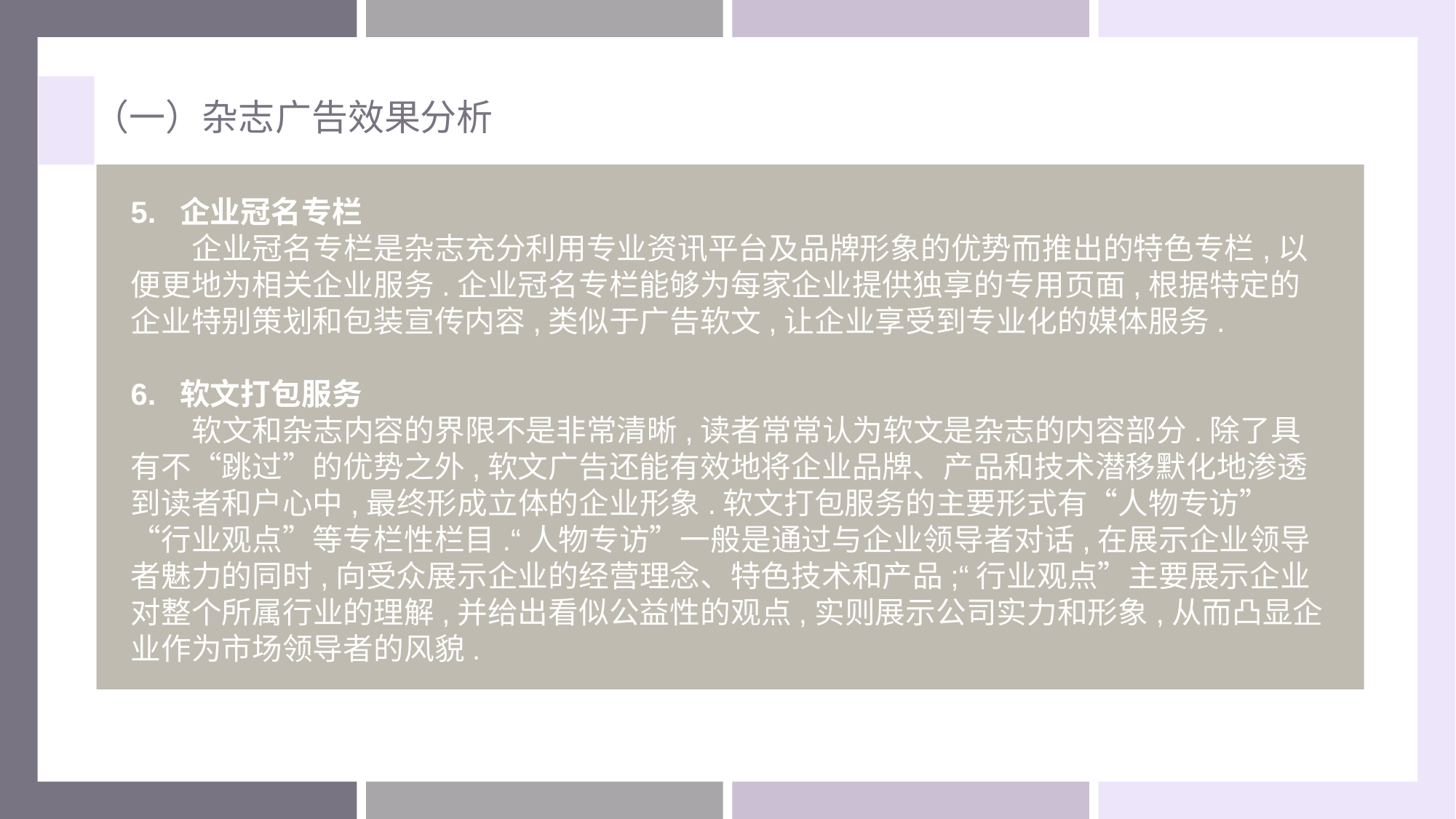

（一）杂志广告效果分析

5.  企业冠名专栏
        企业冠名专栏是杂志充分利用专业资讯平台及品牌形象的优势而推出的特色专栏,以便更地为相关企业服务.企业冠名专栏能够为每家企业提供独享的专用页面,根据特定的企业特别策划和包装宣传内容,类似于广告软文,让企业享受到专业化的媒体服务.

6.  软文打包服务
        软文和杂志内容的界限不是非常清晰,读者常常认为软文是杂志的内容部分.除了具有不“跳过”的优势之外,软文广告还能有效地将企业品牌、产品和技术潜移默化地渗透到读者和户心中,最终形成立体的企业形象.软文打包服务的主要形式有“人物专访”“行业观点”等专栏性栏目.“人物专访”一般是通过与企业领导者对话,在展示企业领导者魅力的同时,向受众展示企业的经营理念、特色技术和产品;“行业观点”主要展示企业对整个所属行业的理解,并给出看似公益性的观点,实则展示公司实力和形象,从而凸显企业作为市场领导者的风貌.